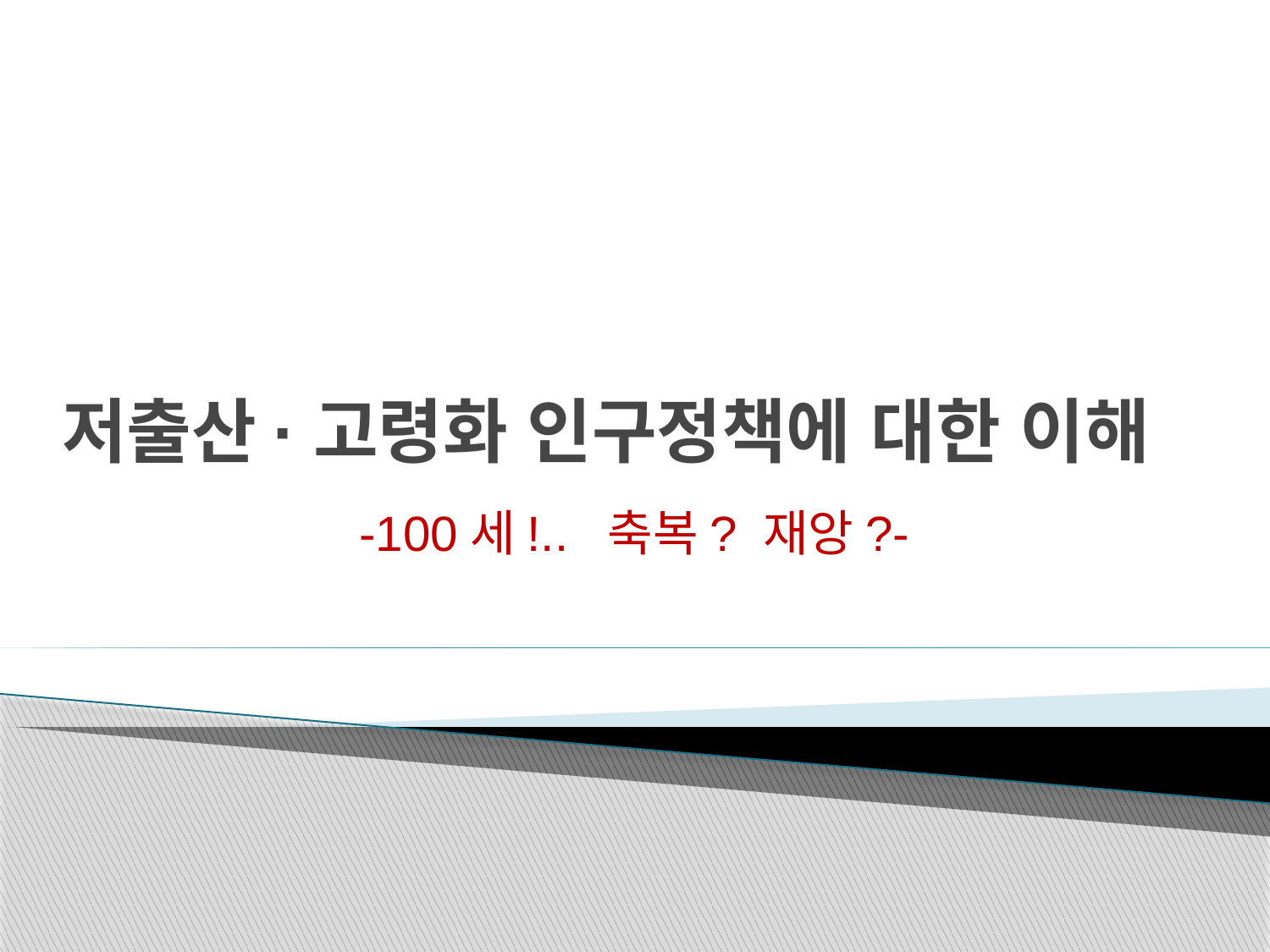

# 저출산·고령화 인구정책에 대한 이해
-100세!..  축복? 재앙?-